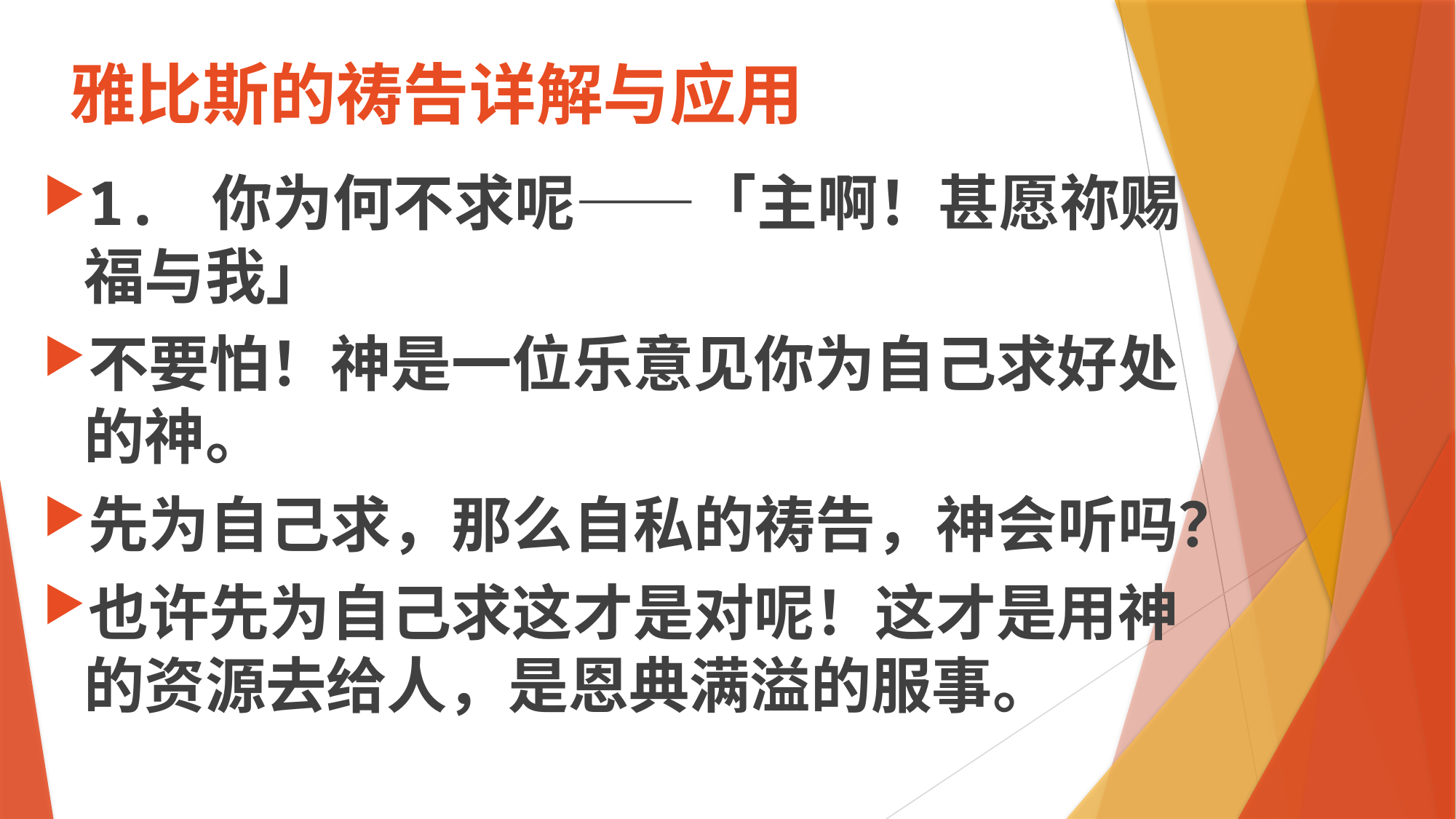

# 雅比斯的祷告详解与应用
1. 你为何不求呢——「主啊！甚愿祢赐福与我」
不要怕！神是一位乐意见你为自己求好处的神。
先为自己求，那么自私的祷告，神会听吗？
也许先为自己求这才是对呢！这才是用神的资源去给人，是恩典满溢的服事。